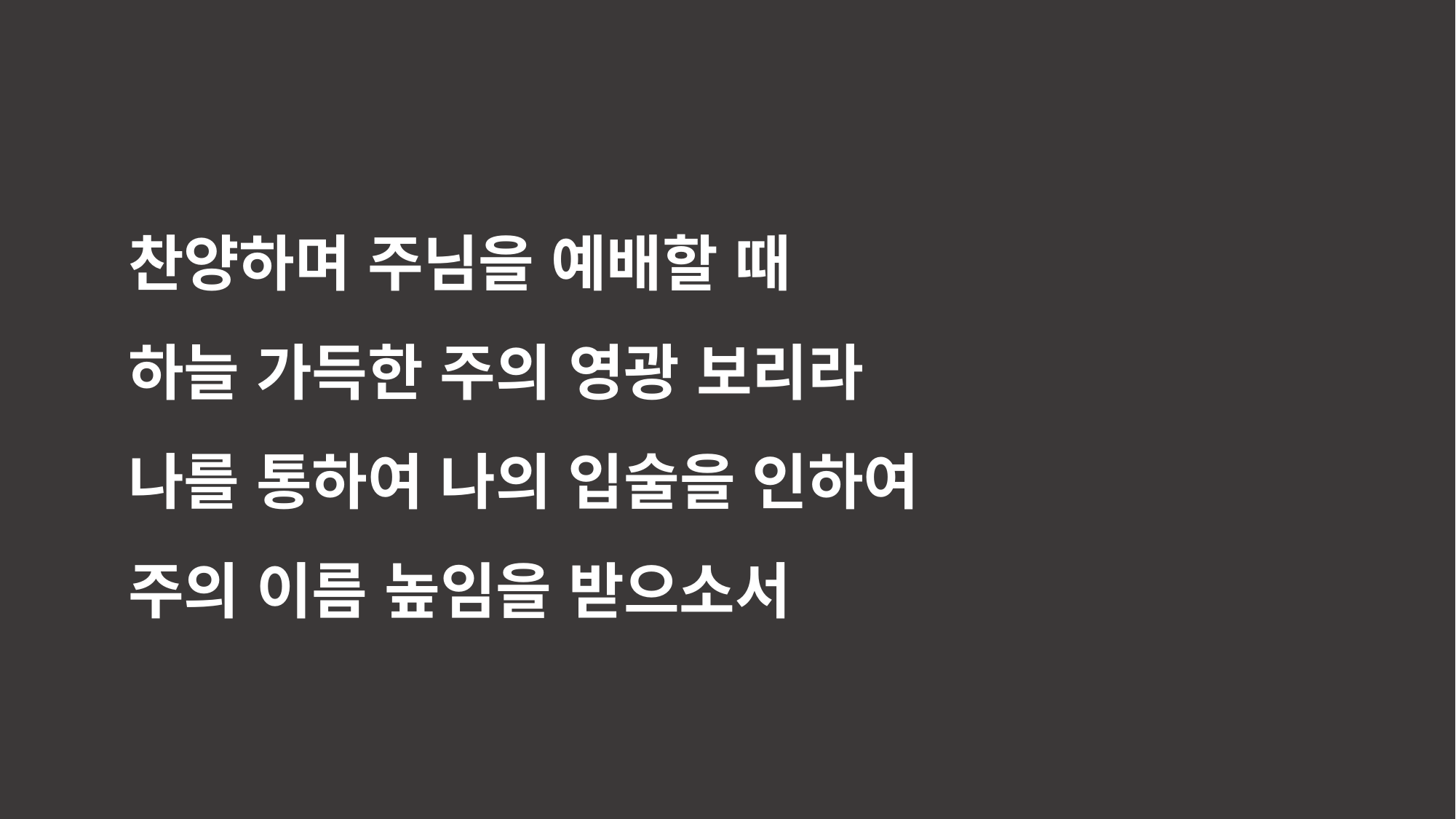

찬양하며 주님을 예배할 때
하늘 가득한 주의 영광 보리라
나를 통하여 나의 입술을 인하여
주의 이름 높임을 받으소서